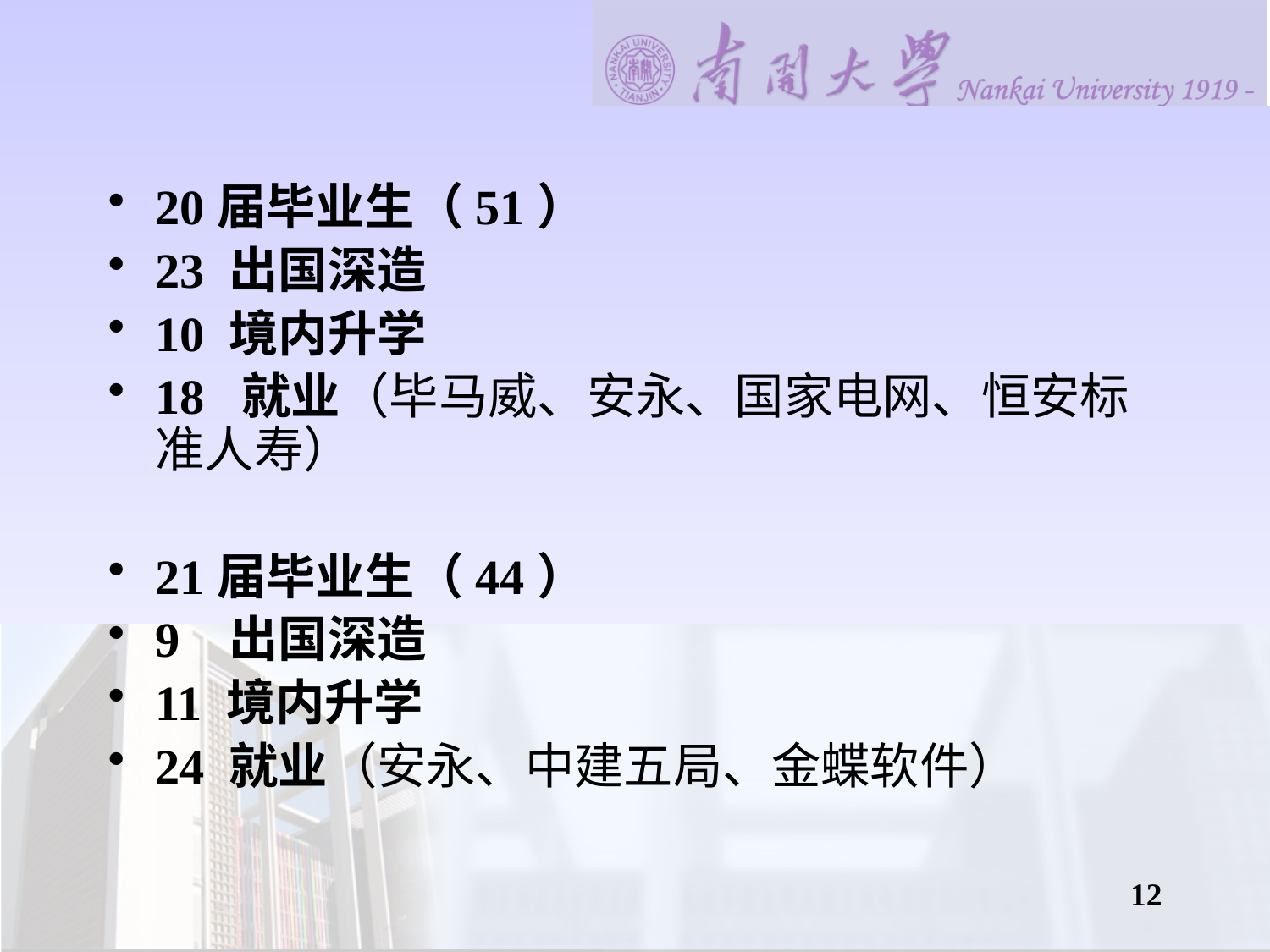

20届毕业生（51）
23 出国深造
10 境内升学
18  就业（毕马威、安永、国家电网、恒安标准人寿）

21届毕业生（44）
9   出国深造
11 境内升学
24 就业（安永、中建五局、金蝶软件）

12